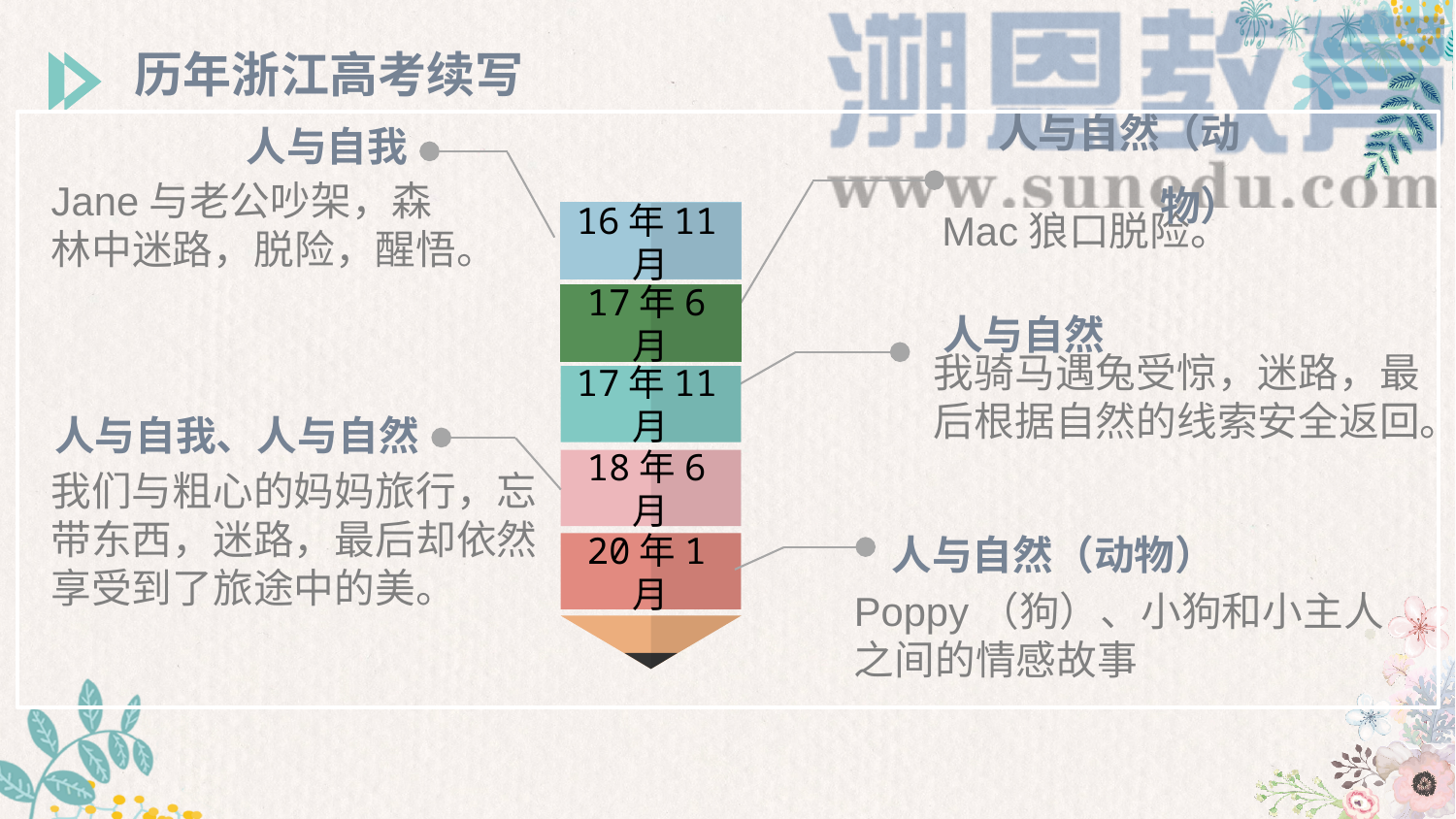

历年浙江高考续写
人与自我
Jane与老公吵架，森林中迷路，脱险，醒悟。

人与自然（动物）
Mac狼口脱险。

16年11月

17年6月
17年11月

18年6月

20年1月

人与自然
我骑马遇兔受惊，迷路，最后根据自然的线索安全返回。
人与自我、人与自然
我们与粗心的妈妈旅行，忘带东西，迷路，最后却依然享受到了旅途中的美。
人与自然（动物）
Poppy（狗）、小狗和小主人之间的情感故事